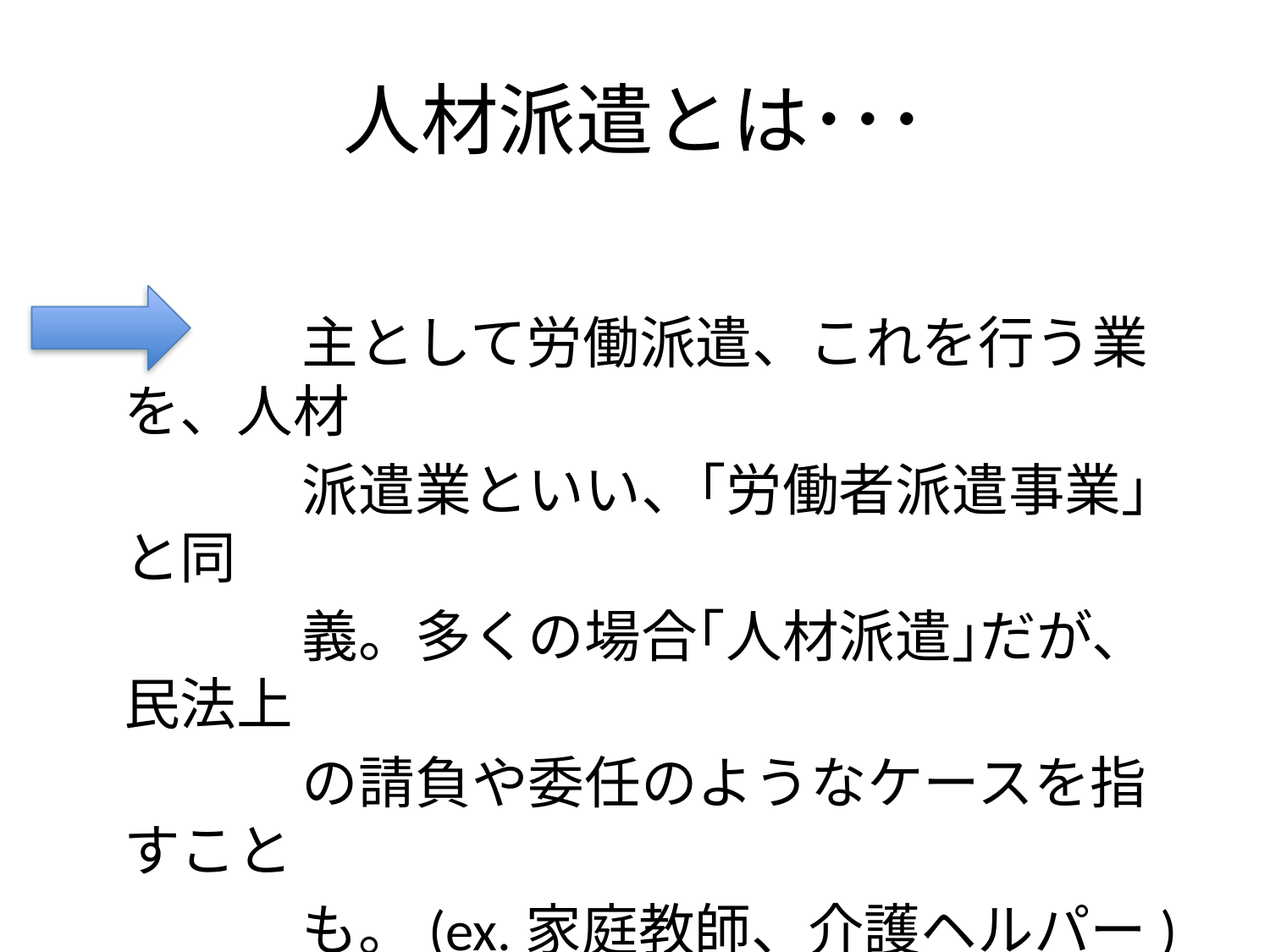

# 人材派遣とは･･･

　　　　主として労働派遣、これを行う業を、人材
　　　　派遣業といい、｢労働者派遣事業｣と同
　　　　義。多くの場合｢人材派遣｣だが、民法上
　　　　の請負や委任のようなケースを指すこと
　　　　も。(ex.家庭教師、介護ヘルパー)